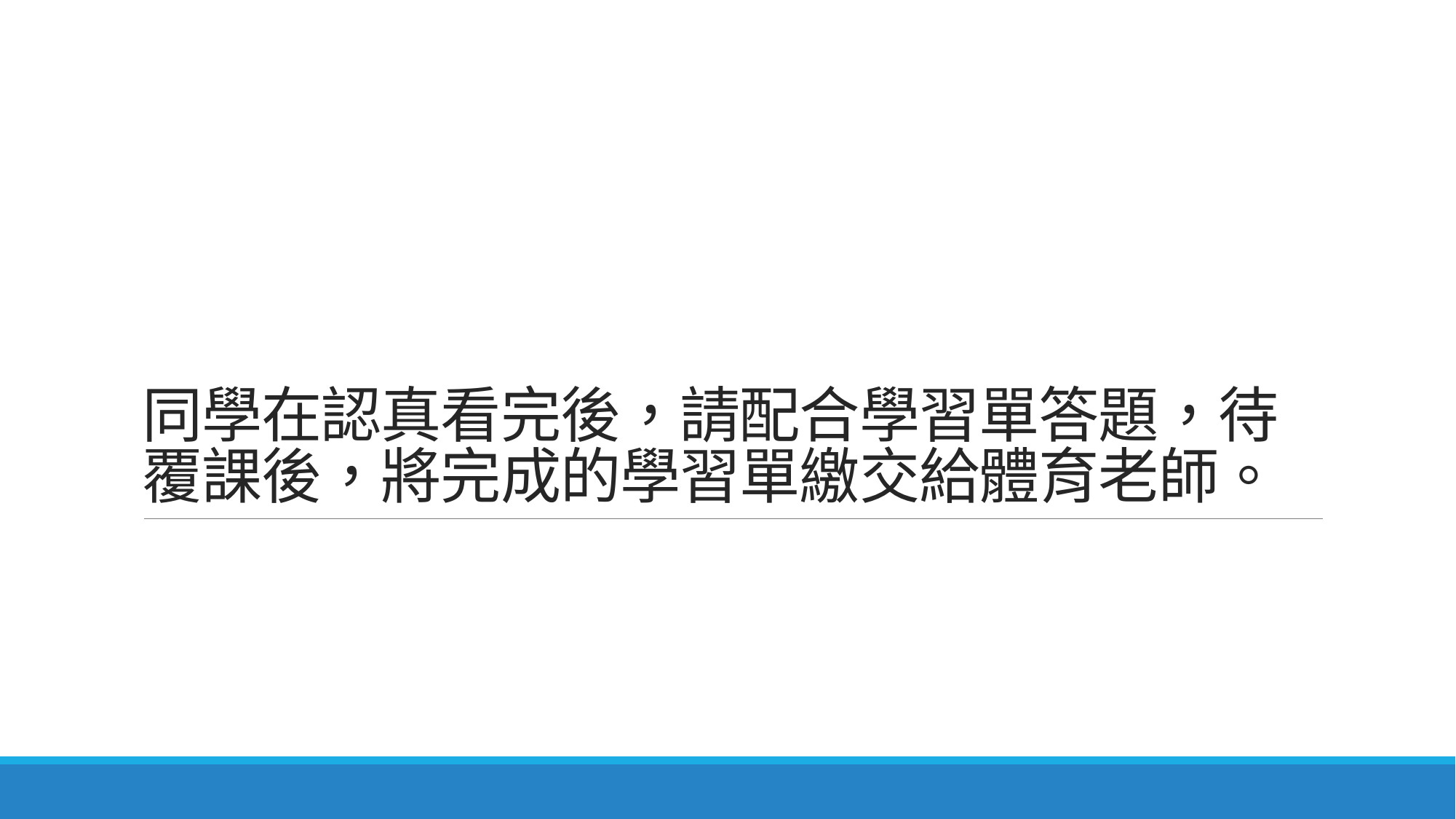

# 同學在認真看完後，請配合學習單答題，待覆課後，將完成的學習單繳交給體育老師。